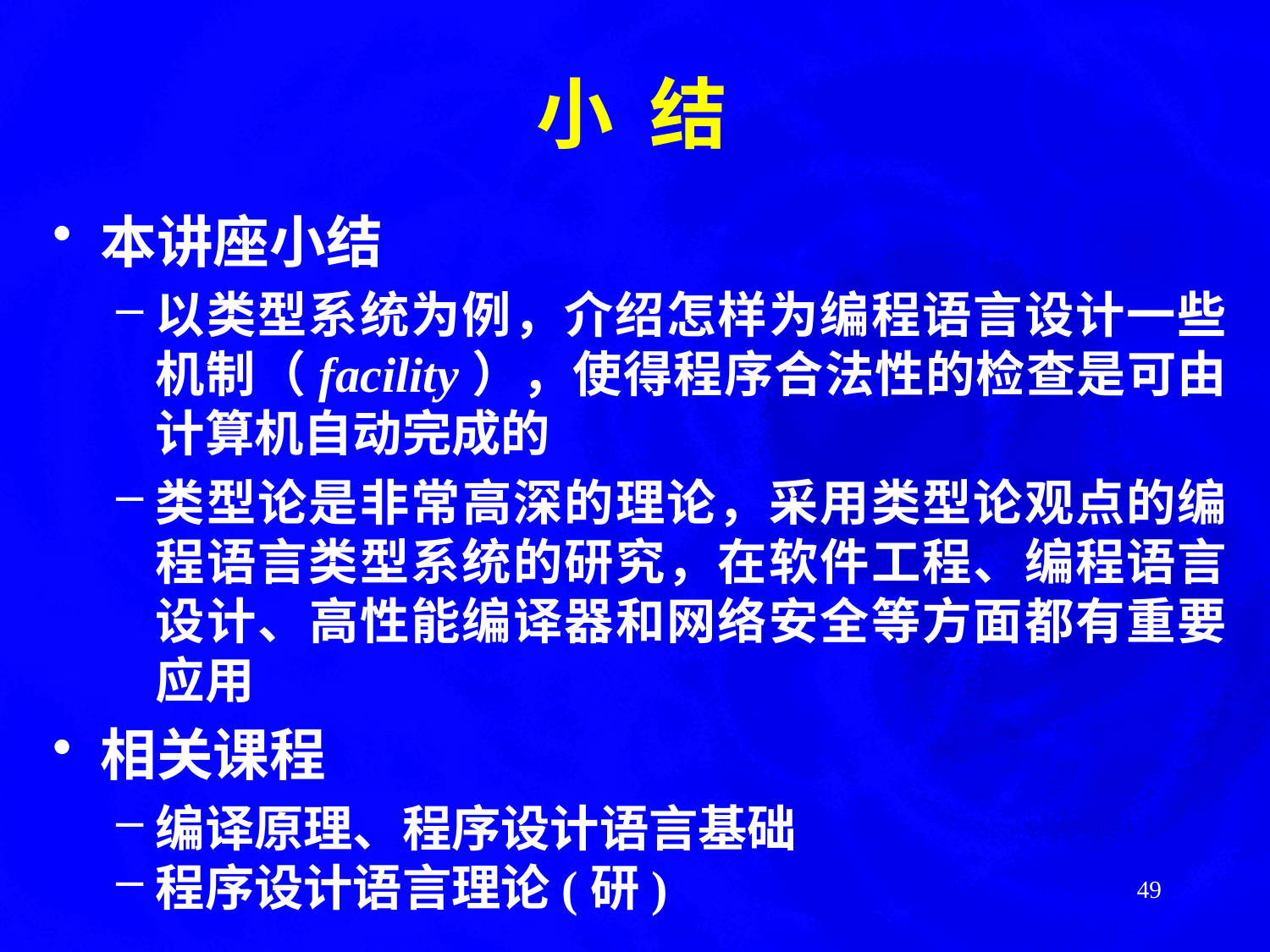

小  结
本讲座小结
以类型系统为例，介绍怎样为编程语言设计一些机制（facility），使得程序合法性的检查是可由计算机自动完成的
类型论是非常高深的理论，采用类型论观点的编程语言类型系统的研究，在软件工程、编程语言设计、高性能编译器和网络安全等方面都有重要应用
相关课程
编译原理、程序设计语言基础
程序设计语言理论(研)
49